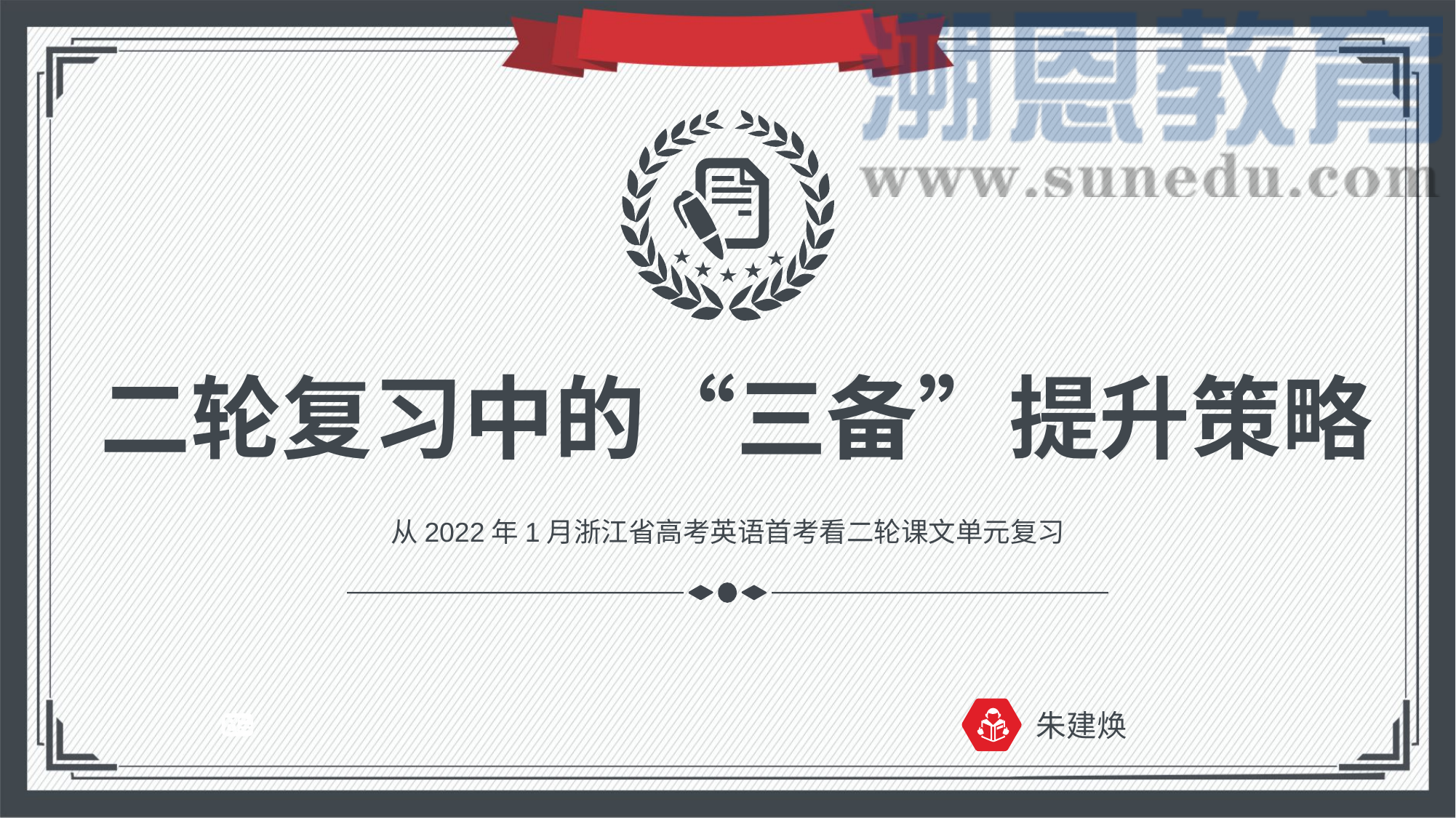

二轮复习中的“三备”提升策略
从2022年1月浙江省高考英语首考看二轮课文单元复习

朱建焕